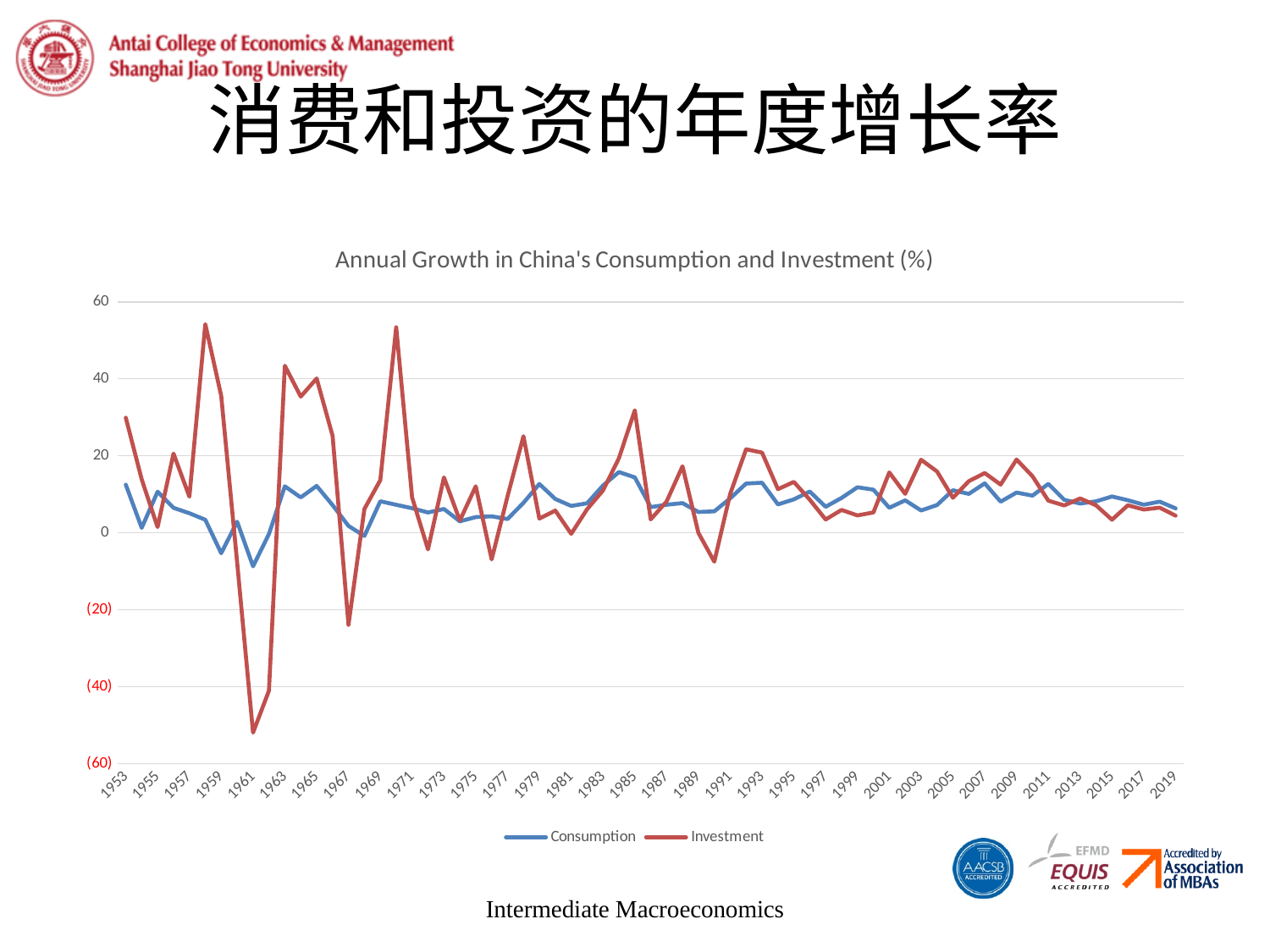

# 消费和投资的年度增长率

### Chart: Annual Growth in China's Consumption and Investment (%)

| Category | Consumption | Investment |
|---|---|---|
| 19724 | 12.5 | 29.9 |
| 20089 | 1.3 | 13.9 |
| 20454 | 10.7 | 1.5 |
| 20820 | 6.5 | 20.6 |
| 21185 | 5.1 | 9.4 |
| 21550 | 3.4 | 54.2 |
| 21915 | -5.3 | 35.6 |
| 22281 | 2.9 | -7.7 |
| 22646 | -8.7 | -51.9 |
| 23011 | -0.3 | -41.0 |
| 23376 | 12.1 | 43.4 |
| 23742 | 9.2 | 35.4 |
| 24107 | 12.2 | 40.1 |
| 24472 | 7.2 | 25.2 |
| 24837 | 1.8 | -23.9 |
| 25203 | -0.8 | 6.2 |
| 25568 | 8.2 | 13.7 |
| 25933 | 7.3 | 53.4 |
| 26298 | 6.4 | 9.2 |
| 26664 | 5.3 | -4.3 |
| 27029 | 6.2 | 14.4 |
| 27394 | 3.0 | 3.2 |
| 27759 | 4.1 | 12.1 |
| 28125 | 4.3 | -6.9 |
| 28490 | 3.6 | 9.5 |
| 28855 | 7.8 | 25.1 |
| 29220 | 12.7 | 3.7 |
| 29586 | 8.8 | 5.8 |
| 29951 | 6.993294 | -0.248591 |
| 30316 | 7.684901 | 6.14176 |
| 30681 | 12.29172 | 11.001782 |
| 31047 | 15.802936 | 19.380728 |
| 31412 | 14.425454 | 31.846157 |
| 31777 | 6.703218 | 3.488449 |
| 32142 | 7.311594 | 8.150896 |
| 32508 | 7.729824 | 17.297318 |
| 32873 | 5.4223 | 0.0 |
| 33238 | 5.596967 | -7.497952 |
| 33603 | 8.951853 | 10.139263 |
| 33969 | 12.81763 | 21.716584 |
| 34334 | 13.022727 | 20.842424 |
| 34699 | 7.392889 | 11.342399 |
| 35064 | 8.69259 | 13.233145 |
| 35430 | 10.730864 | 8.61336 |
| 35795 | 6.780651 | 3.481164 |
| 36160 | 9.073336 | 5.963056 |
| 36525 | 11.845374 | 4.535771 |
| 36891 | 11.220656 | 5.306404 |
| 37256 | 6.520073 | 15.687765 |
| 37621 | 8.452713 | 10.133356 |
| 37986 | 5.809039 | 18.994958 |
| 38352 | 7.2272 | 15.951649 |
| 38717 | 11.078024 | 9.115171 |
| 39082 | 10.127675 | 13.418337 |
| 39447 | 12.861998 | 15.535466 |
| 39813 | 8.103831 | 12.541355 |
| 40178 | 10.470176 | 19.0567 |
| 40543 | 9.672368 | 14.722353 |
| 40908 | 12.714751 | 8.354742 |
| 41274 | 8.580073 | 7.132309 |
| 41639 | 7.622241 | 8.937086 |
| 42004 | 8.193346 | 7.156849 |
| 42369 | 9.448673 | 3.419706 |
| 42735 | 8.479378 | 7.165504 |
| 43100 | 7.325516 | 6.063399 |
| 43465 | 8.118378 | 6.551097 |
| 43830 | 6.364153 | 4.46475 |
Intermediate Macroeconomics